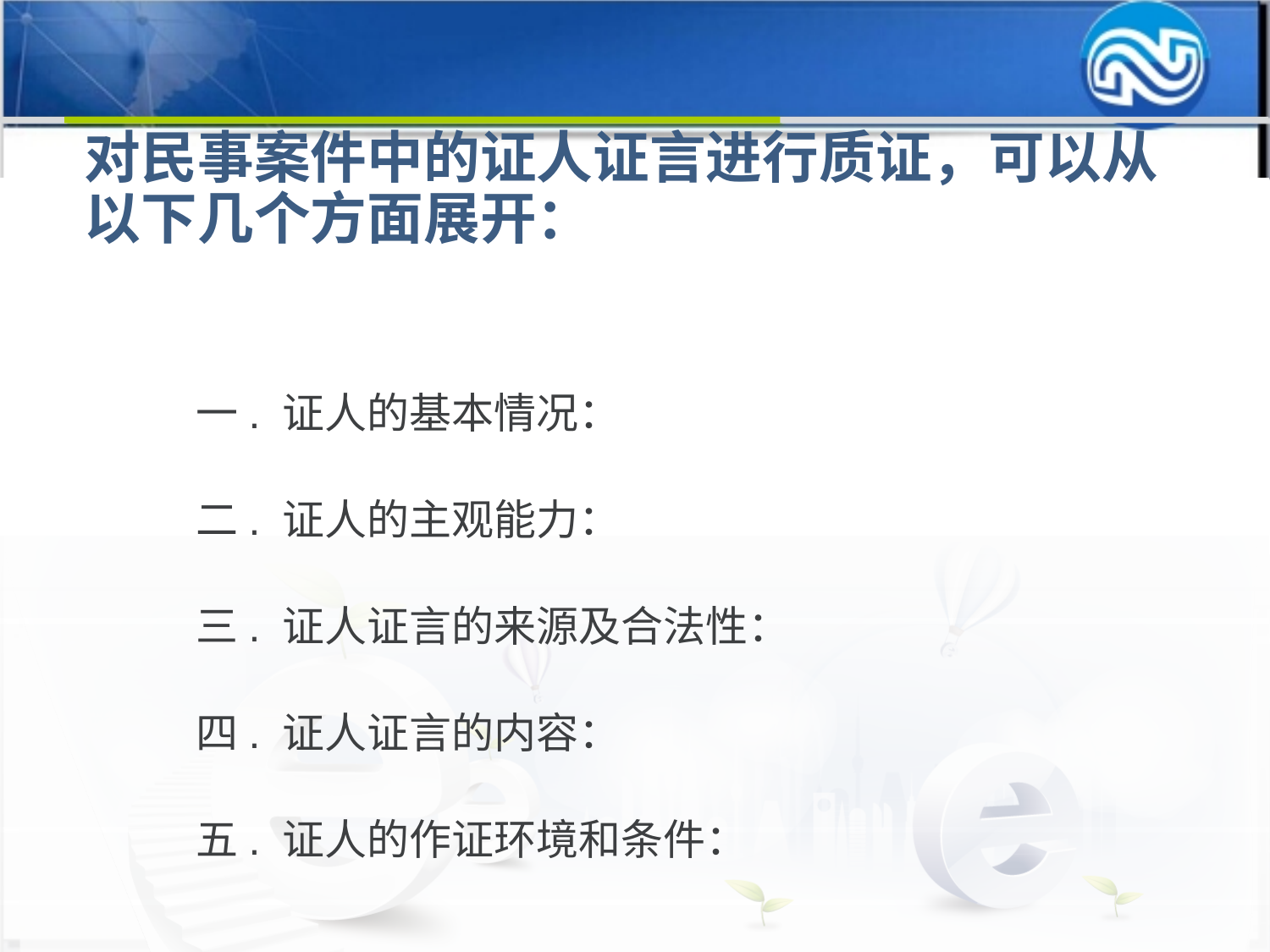

# 对民事案件中的证人证言进行质证，可以从以下几个方面展开：
一. 证人的基本情况：
二. 证人的主观能力：
三. 证人证言的来源及合法性：
四. 证人证言的内容：
五. 证人的作证环境和条件：